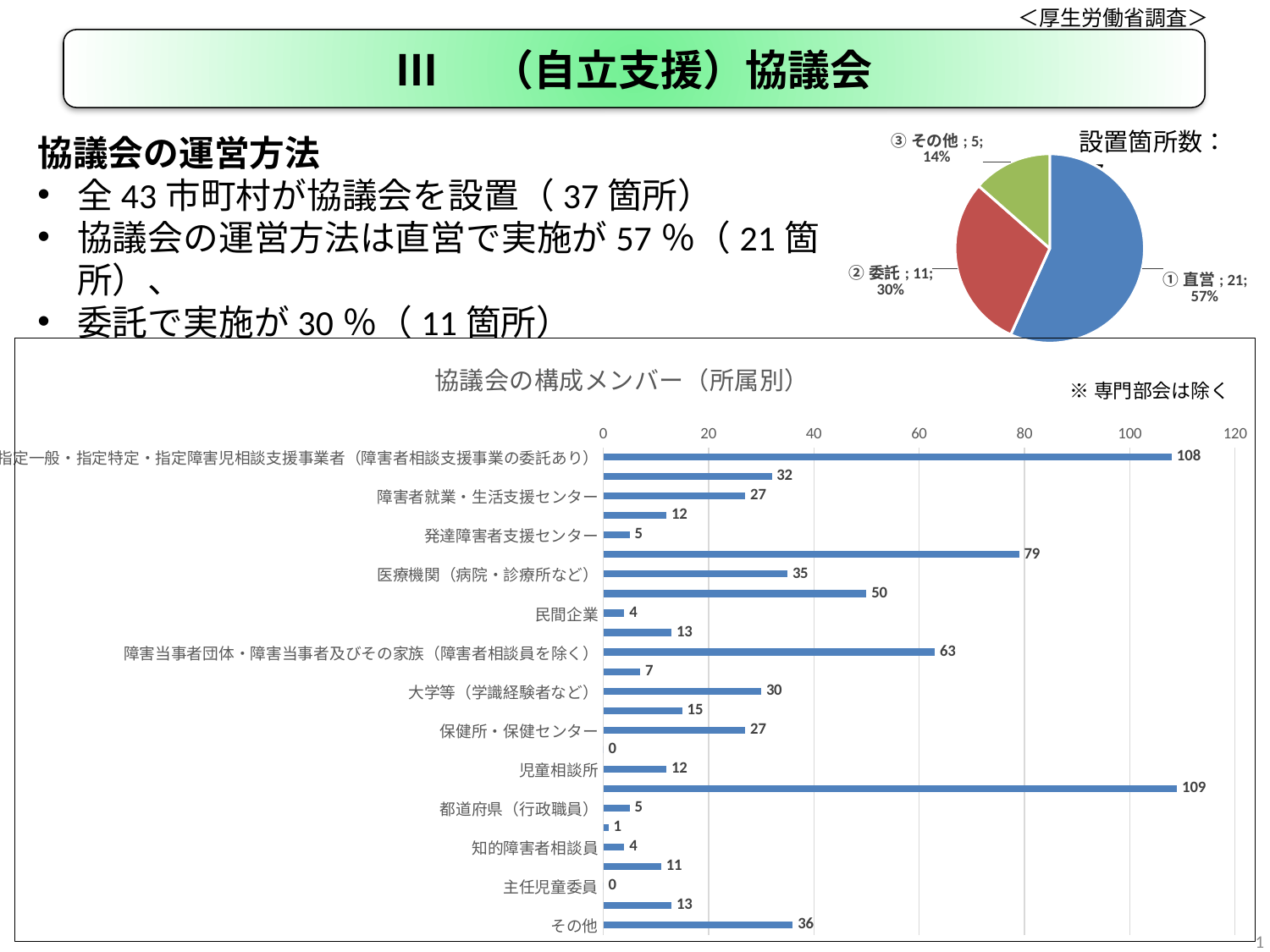

＜厚生労働省調査＞
Ⅲ　（自立支援）協議会
設置箇所数：37
協議会の運営方法
全43市町村が協議会を設置（37箇所）
協議会の運営方法は直営で実施が57％（21箇所）、
委託で実施が30％（11箇所）

### Chart

| Category |  |
|---|---|
| ①直営 | 21.0 |
| ②委託 | 11.0 |
| ③その他 | 5.0 |

### Chart: 協議会の構成メンバー（所属別）

| Category |  |
|---|---|
| 指定一般・指定特定・指定障害児相談支援事業者（障害者相談支援事業の委託あり） | 108.0 |
| 指定一般・指定特定・指定障害児相談支援事業者（障害者相談支援事業の委託なし） | 32.0 |
| 障害者就業・生活支援センター | 27.0 |
| 児童発達支援センター | 12.0 |
| 発達障害者支援センター | 5.0 |
| 障害福祉サービス事業者 | 79.0 |
| 医療機関（病院・診療所など） | 35.0 |
| 教育関係機関（特別支援学校など） | 50.0 |
| 民間企業 | 4.0 |
| 高齢者介護の関係機関 | 13.0 |
| 障害当事者団体・障害当事者及びその家族（障害者相談員を除く） | 63.0 |
| 権利擁護関係団体（権利擁護関係者） | 7.0 |
| 大学等（学識経験者など） | 30.0 |
| 公共職業安定所（ハローワーク） | 15.0 |
| 保健所・保健センター | 27.0 |
| 保育所 | 0.0 |
| 児童相談所 | 12.0 |
| 市町村（行政職員） | 109.0 |
| 都道府県（行政職員） | 5.0 |
| 身体障害者相談員 | 1.0 |
| 知的障害者相談員 | 4.0 |
| 民生委員・児童委員 | 11.0 |
| 主任児童委員 | 0.0 |
| 地域住民の代表者 | 13.0 |
| その他 | 36.0 |
※専門部会は除く
1